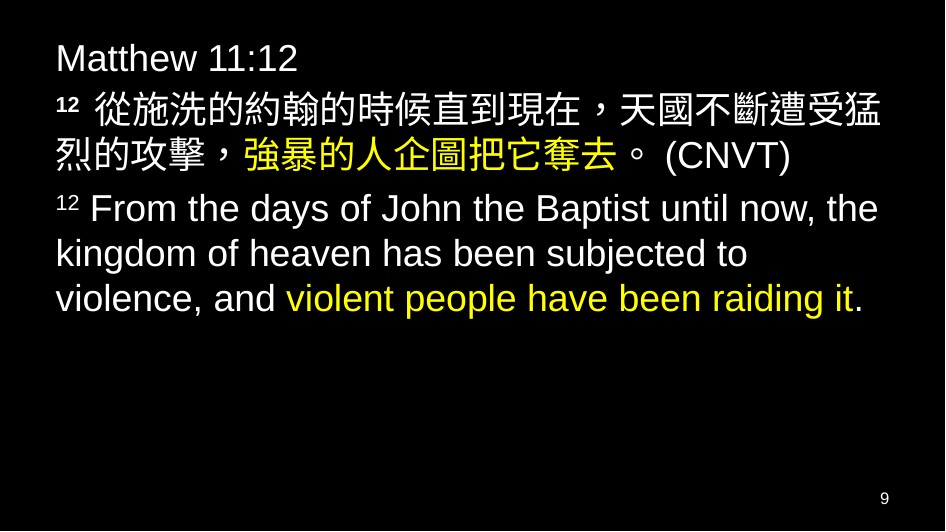

Matthew 11:12
12 從施洗的約翰的時候直到現在，天國不斷遭受猛烈的攻擊，強暴的人企圖把它奪去。(CNVT)
12 From the days of John the Baptist until now, the kingdom of heaven has been subjected to violence, and violent people have been raiding it.

9